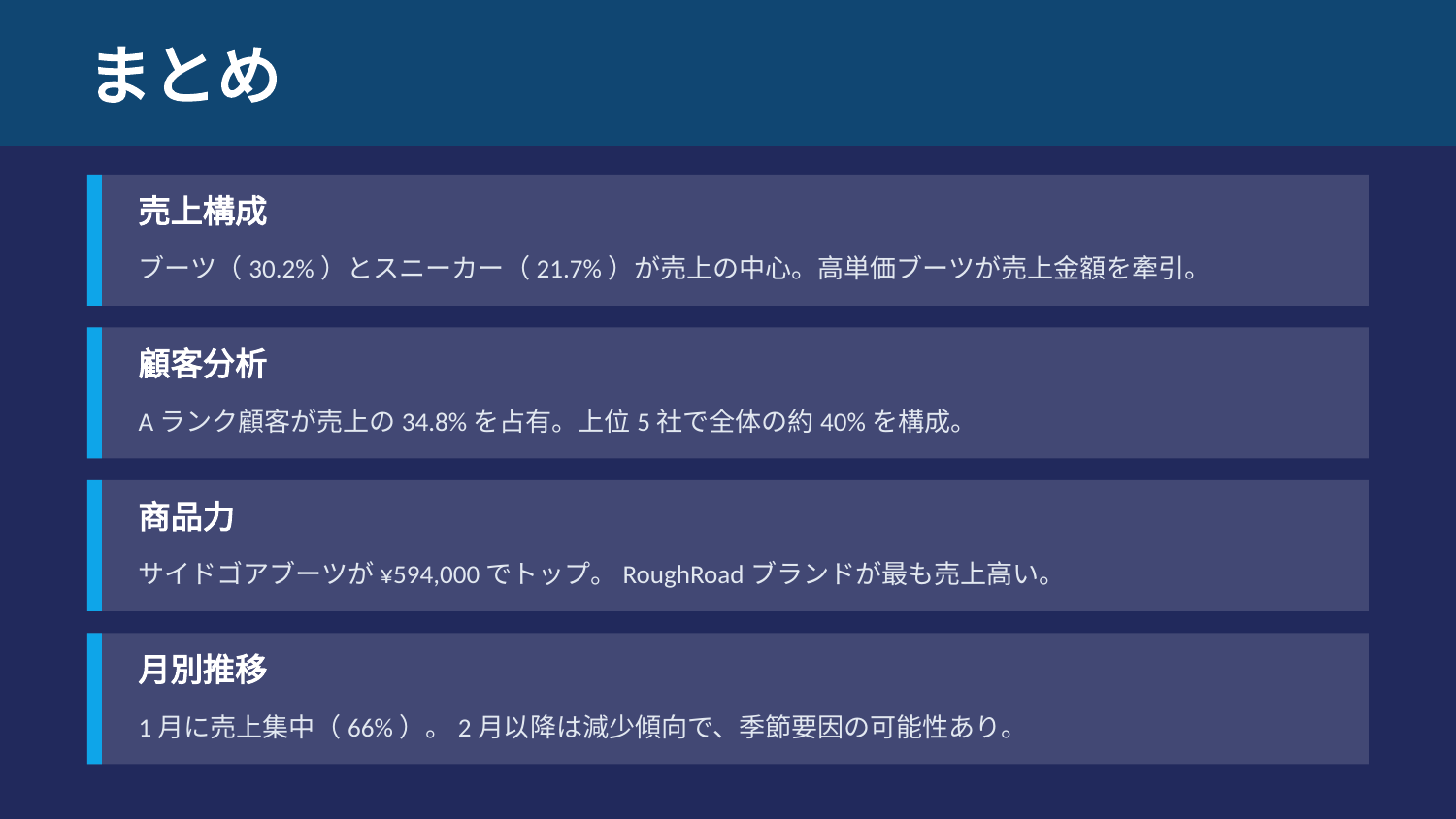

まとめ

売上構成
ブーツ（30.2%）とスニーカー（21.7%）が売上の中心。高単価ブーツが売上金額を牽引。

顧客分析
Aランク顧客が売上の34.8%を占有。上位5社で全体の約40%を構成。

商品力
サイドゴアブーツが¥594,000でトップ。RoughRoadブランドが最も売上高い。

月別推移
1月に売上集中（66%）。2月以降は減少傾向で、季節要因の可能性あり。